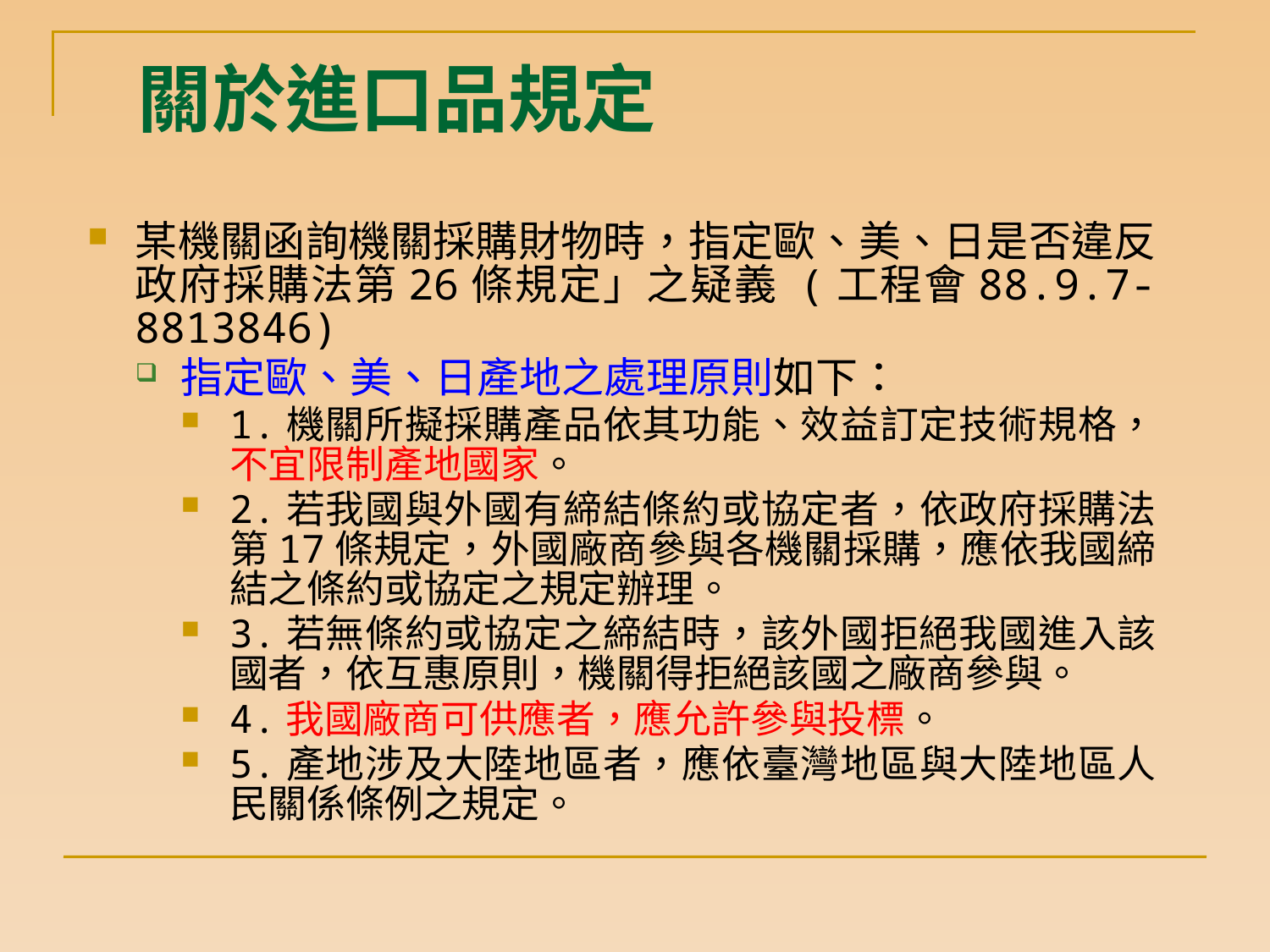

# 關於進口品規定
某機關函詢機關採購財物時，指定歐、美、日是否違反政府採購法第26條規定」之疑義 (工程會88.9.7-8813846)
指定歐、美、日產地之處理原則如下：
1.機關所擬採購產品依其功能、效益訂定技術規格，不宜限制產地國家。
2.若我國與外國有締結條約或協定者，依政府採購法第17條規定，外國廠商參與各機關採購，應依我國締結之條約或協定之規定辦理。
3.若無條約或協定之締結時，該外國拒絕我國進入該國者，依互惠原則，機關得拒絕該國之廠商參與。
4.我國廠商可供應者，應允許參與投標。
5.產地涉及大陸地區者，應依臺灣地區與大陸地區人民關係條例之規定。